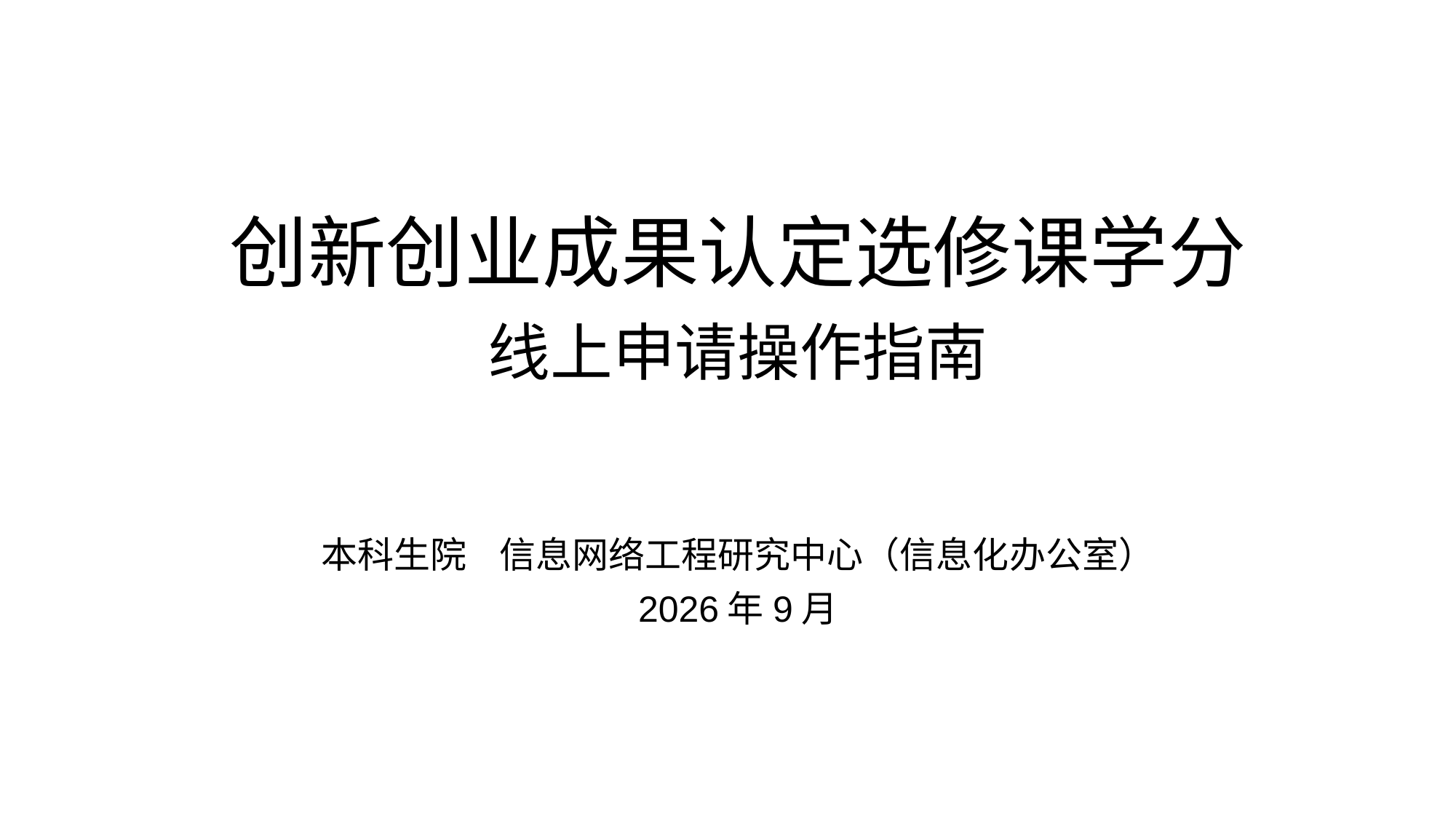

# 创新创业成果认定选修课学分 线上申请操作指南
本科生院    信息网络工程研究中心（信息化办公室）
2026年9月